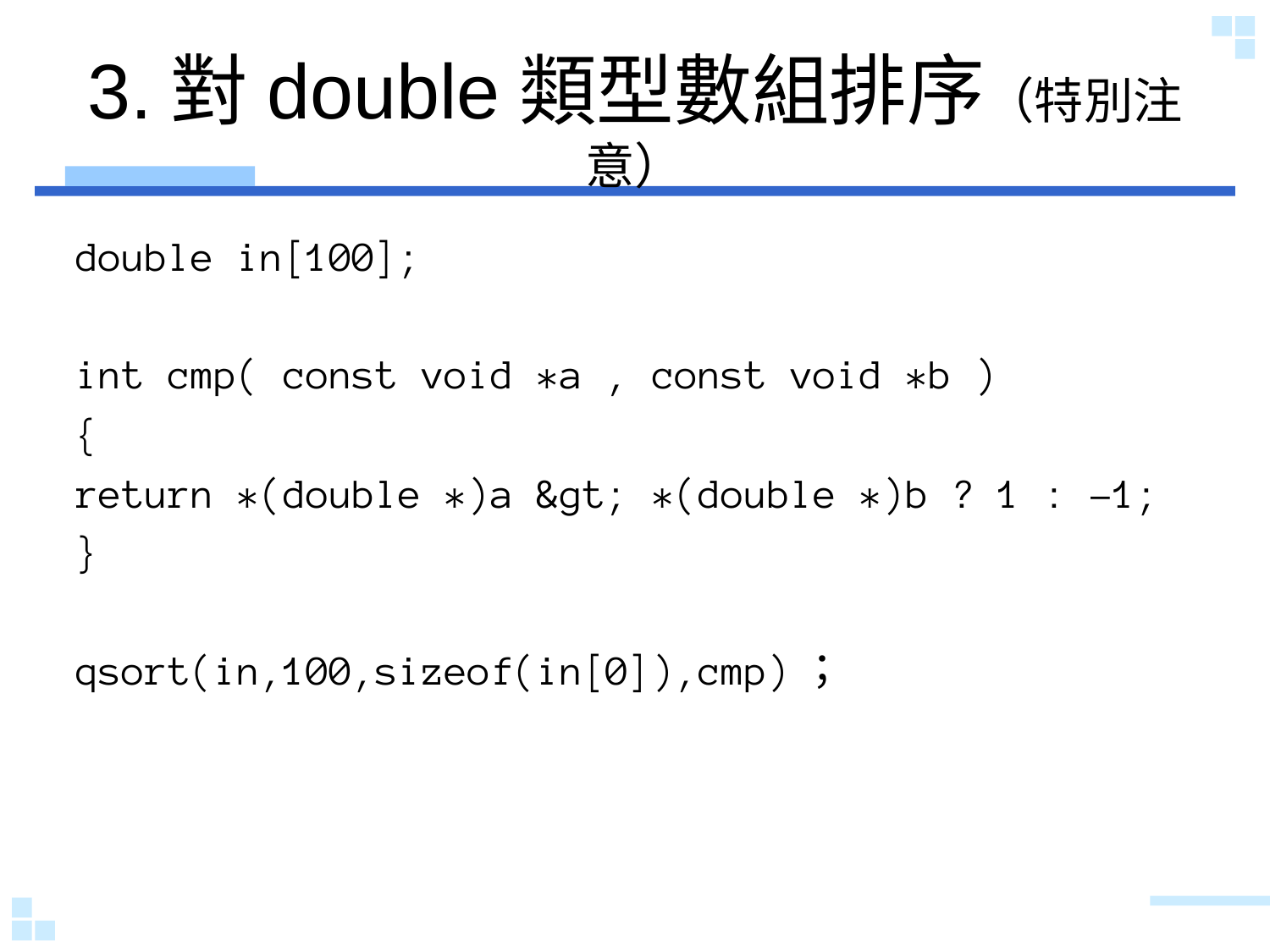

# 3.對double類型數組排序（特別注意）
double in[100];

int cmp( const void *a , const void *b )
{
return *(double *)a &gt; *(double *)b ? 1 : -1;
}

qsort(in,100,sizeof(in[0]),cmp)；